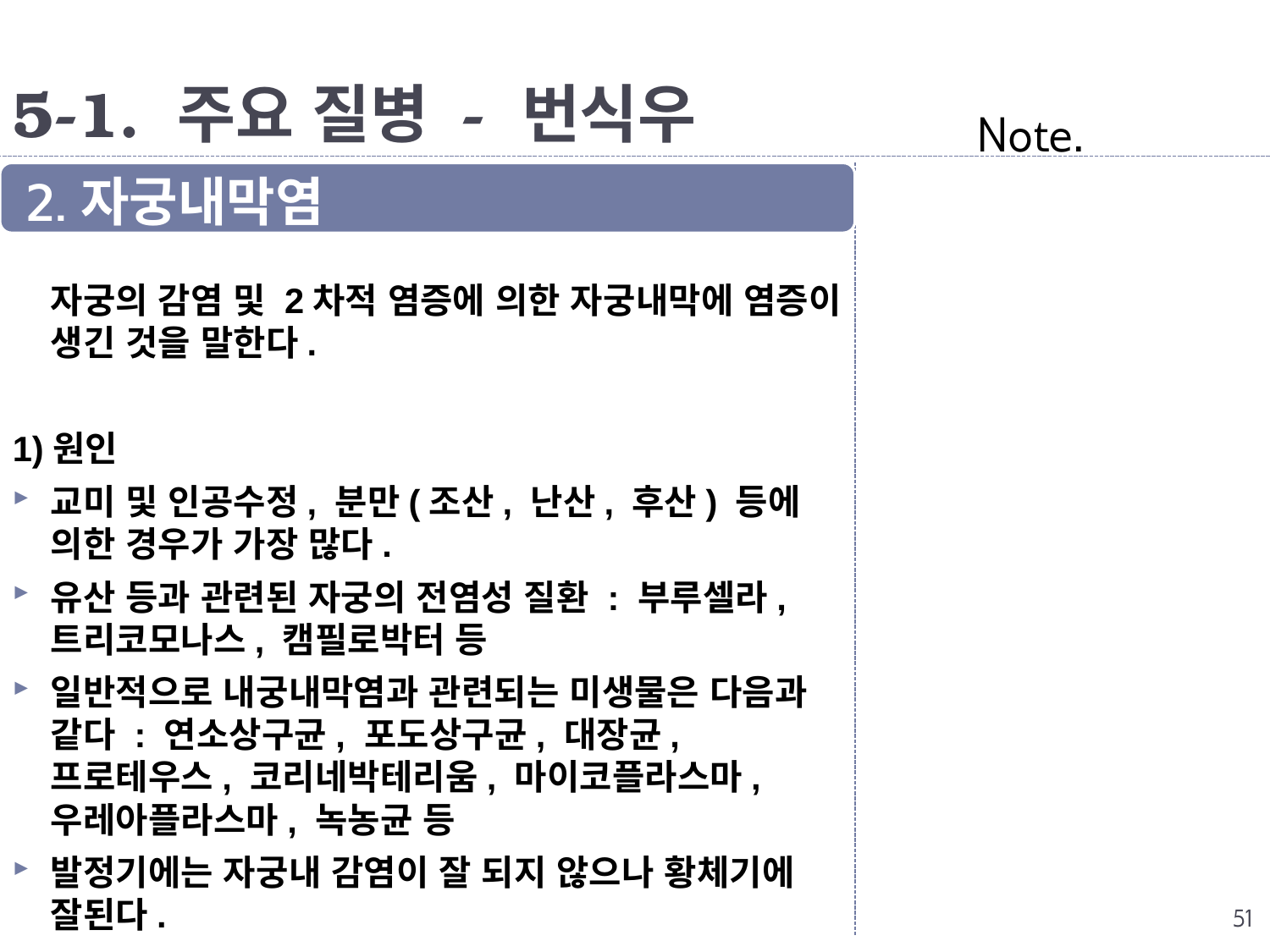

# 5-1. 주요 질병 - 번식우
Note.

2.자궁내막염

	자궁의 감염 및 2차적 염증에 의한 자궁내막에 염증이 생긴 것을 말한다.

1)원인
교미 및 인공수정, 분만(조산, 난산, 후산) 등에 의한 경우가 가장 많다.
유산 등과 관련된 자궁의 전염성 질환 : 부루셀라, 트리코모나스, 캠필로박터 등
일반적으로 내궁내막염과 관련되는 미생물은 다음과 같다 : 연소상구균, 포도상구균, 대장균, 프로테우스, 코리네박테리움, 마이코플라스마, 우레아플라스마, 녹농균 등
발정기에는 자궁내 감염이 잘 되지 않으나 황체기에 잘된다.

51